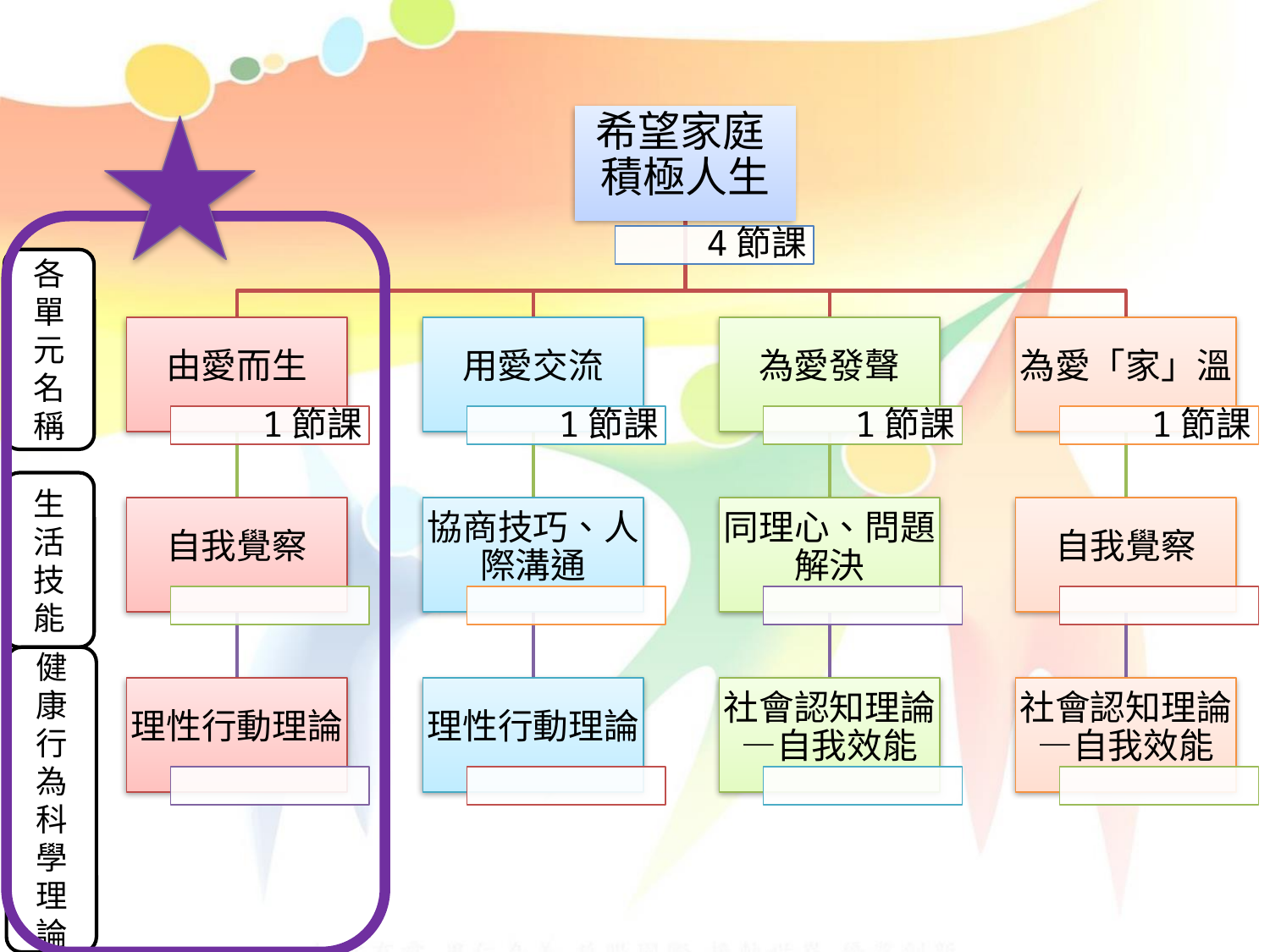

希望家庭  積極人生
4節課
由愛而生
1節課
自我覺察

理性行動理論

用愛交流
1節課
協商技巧、人際溝通

理性行動理論

為愛發聲
1節課
同理心、問題解決

社會認知理論—自我效能

為愛「家」溫
1節課
自我覺察

社會認知理論—自我效能

各單元名稱
生活技能
健康行為科學理論